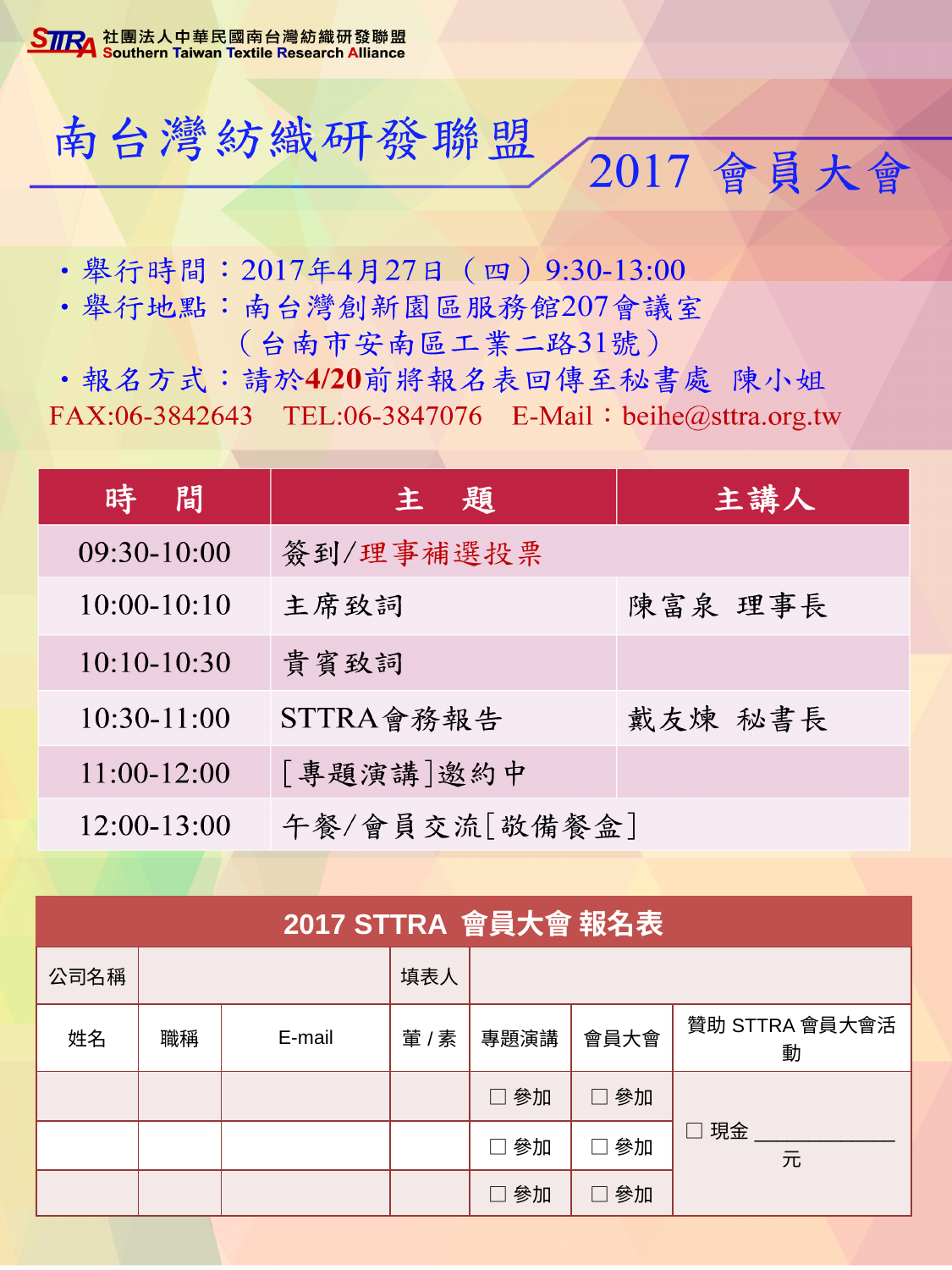

| 2017 STTRA 會員大會 報名表 |  |  |  |  |  |  |
| --- | --- | --- | --- | --- | --- | --- |
| 公司名稱 |  |  | 填表人 |  |  |  |
| 姓名 | 職稱 | E-mail | 葷/素 | 專題演講 | 會員大會 | 贊助STTRA會員大會活動 |
|  |  |  |  | □參加 | □參加 | □現金\_\_\_\_\_\_\_\_\_\_\_\_\_元 |
|  |  |  |  | □參加 | □參加 |  |
|  |  |  |  | □參加 | □參加 |  |